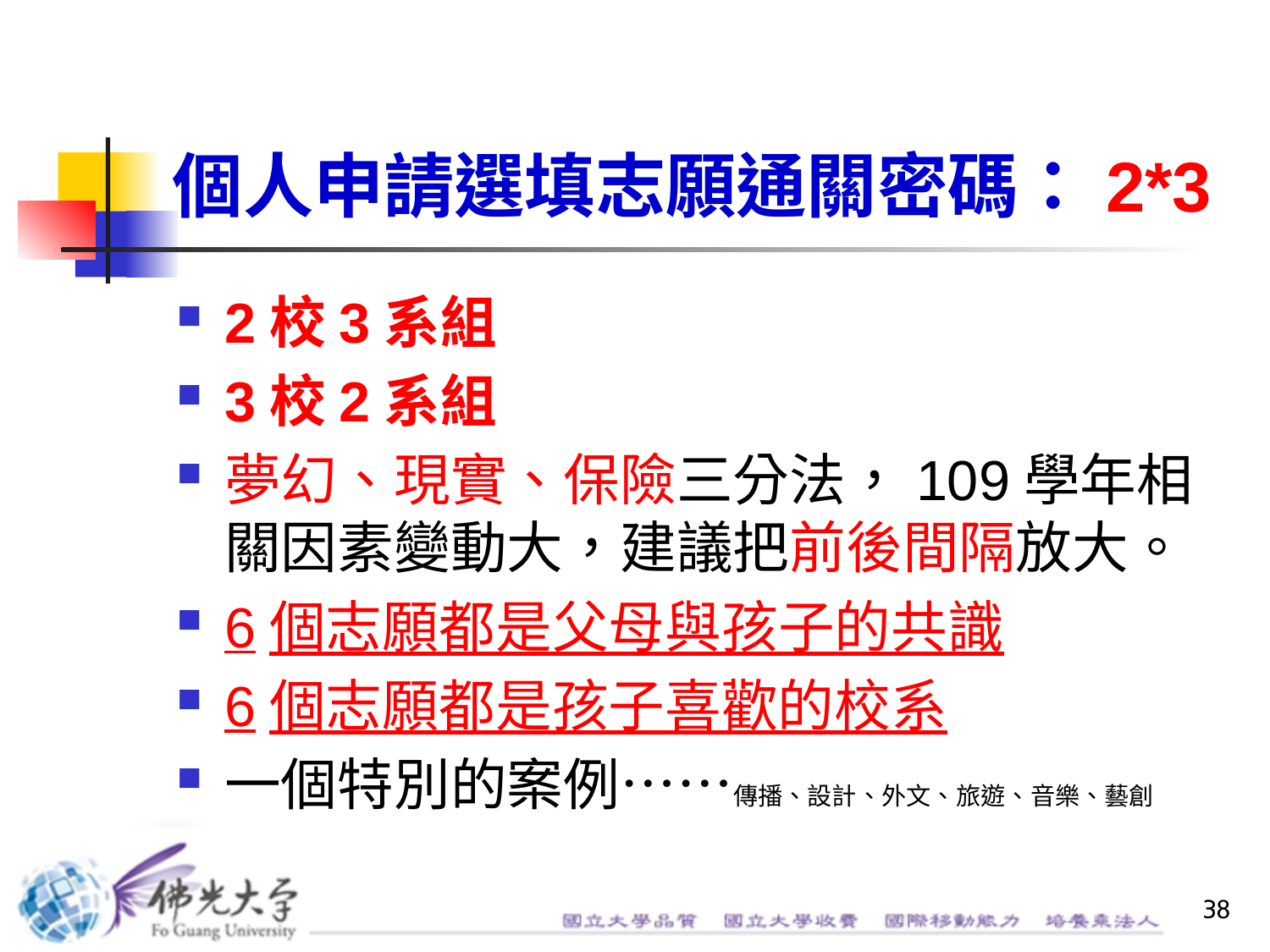

# 個人申請選填志願通關密碼：2*3
2校3系組
3校2系組
夢幻、現實、保險三分法，109學年相關因素變動大，建議把前後間隔放大。
6個志願都是父母與孩子的共識
6個志願都是孩子喜歡的校系
一個特別的案例……傳播、設計、外文、旅遊、音樂、藝創

38